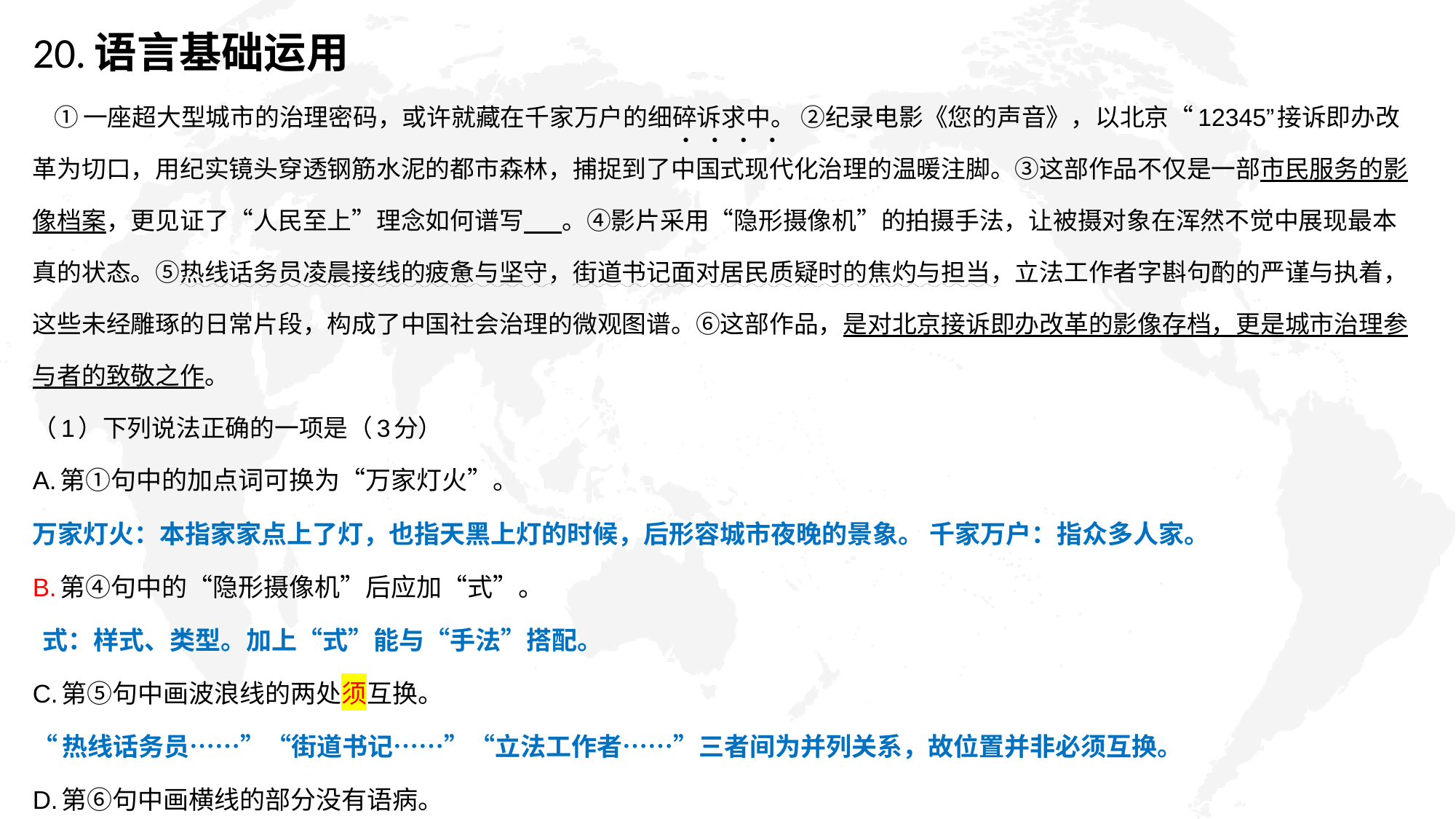

# 20.语言基础运用
    ①一座超大型城市的治理密码，或许就藏在千家万户的细碎诉求中。 ②纪录电影《您的声音》，以北京“12345”接诉即办改革为切口，用纪实镜头穿透钢筋水泥的都市森林，捕捉到了中国式现代化治理的温暖注脚。③这部作品不仅是一部市民服务的影像档案，更见证了“人民至上”理念如何谱写       。④影片采用“隐形摄像机”的拍摄手法，让被摄对象在浑然不觉中展现最本真的状态。⑤热线话务员凌晨接线的疲惫与坚守，街道书记面对居民质疑时的焦灼与担当，立法工作者字斟句酌的严谨与执着，这些未经雕琢的日常片段，构成了中国社会治理的微观图谱。⑥这部作品，是对北京接诉即办改革的影像存档，更是城市治理参与者的致敬之作。
（1）下列说法正确的一项是（3分）
A.第①句中的加点词可换为“万家灯火”。
万家灯火：本指家家点上了灯，也指天黑上灯的时候，后形容城市夜晚的景象。 千家万户：指众多人家。
B.第④句中的“隐形摄像机”后应加“式”。
 式：样式、类型。加上“式”能与“手法”搭配。
C.第⑤句中画波浪线的两处须互换。
“热线话务员……”“街道书记……”“立法工作者……”三者间为并列关系，故位置并非必须互换。
D.第⑥句中画横线的部分没有语病。
更是（对）城市治理参与者的致敬之作。
 .   .   .   .